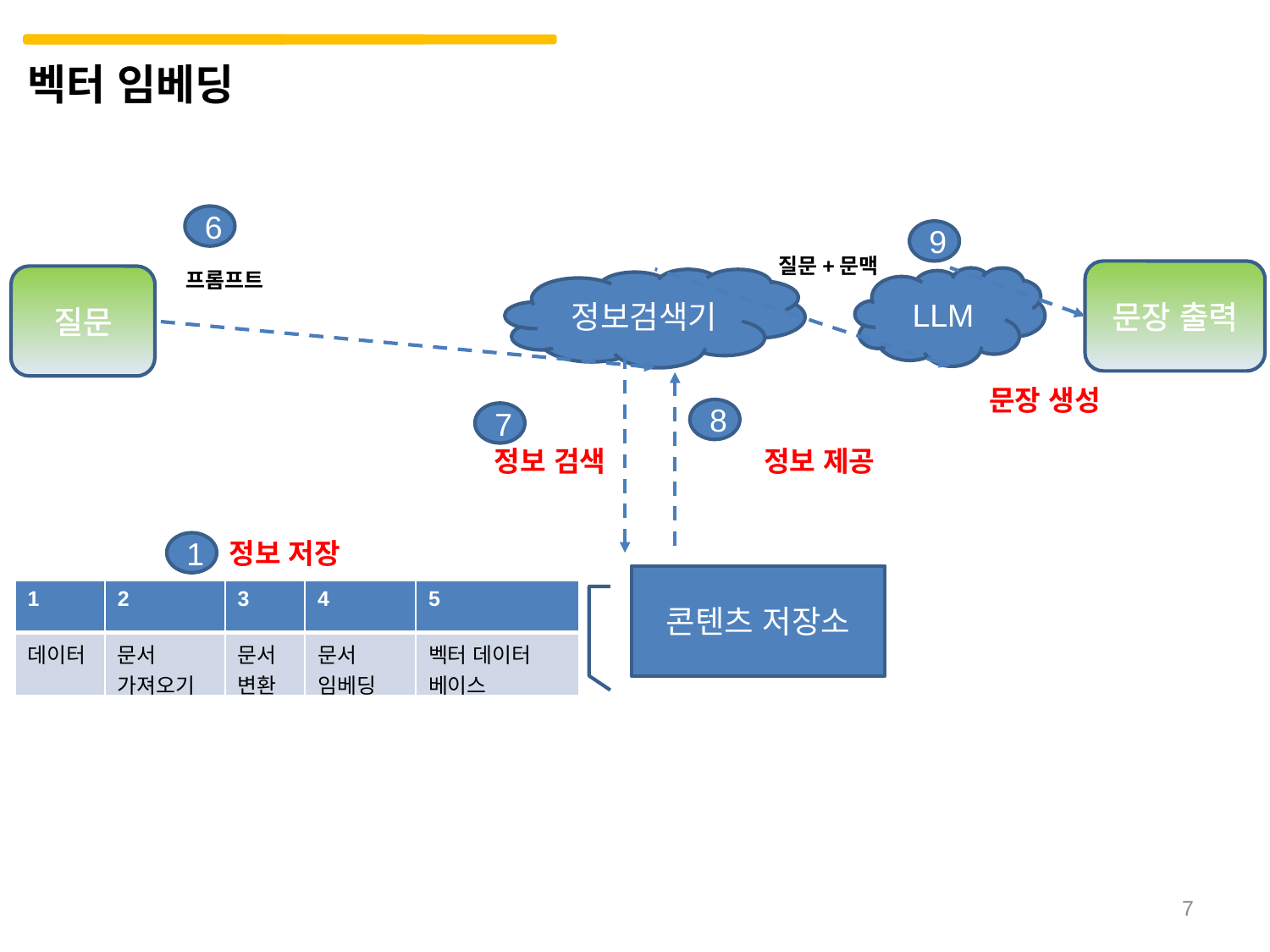

벡터 임베딩
6
9
질문+문맥
프롬프트
문장 출력
질문
LLM
정보검색기
문장 생성
8
7
정보 검색
정보 제공
정보 저장
1
콘텐츠 저장소
| 1 | 2 | 3 | 4 | 5 |
| --- | --- | --- | --- | --- |
| 데이터 | 문서 가져오기 | 문서 변환 | 문서 임베딩 | 벡터 데이터 베이스 |
7